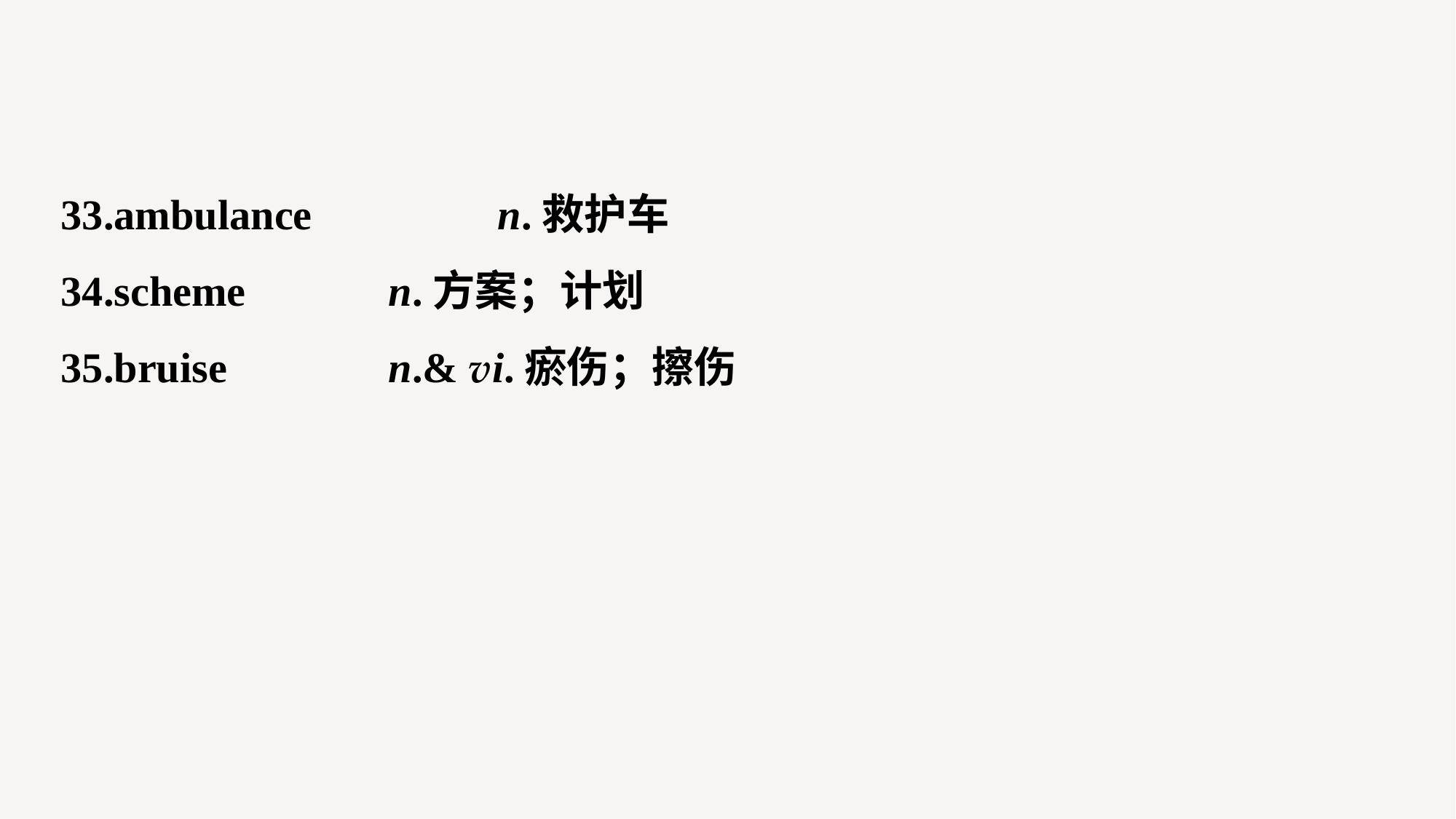

33.ambulance 		n.救护车
34.scheme 		n.方案；计划
35.bruise 		n.& vi.瘀伤；擦伤